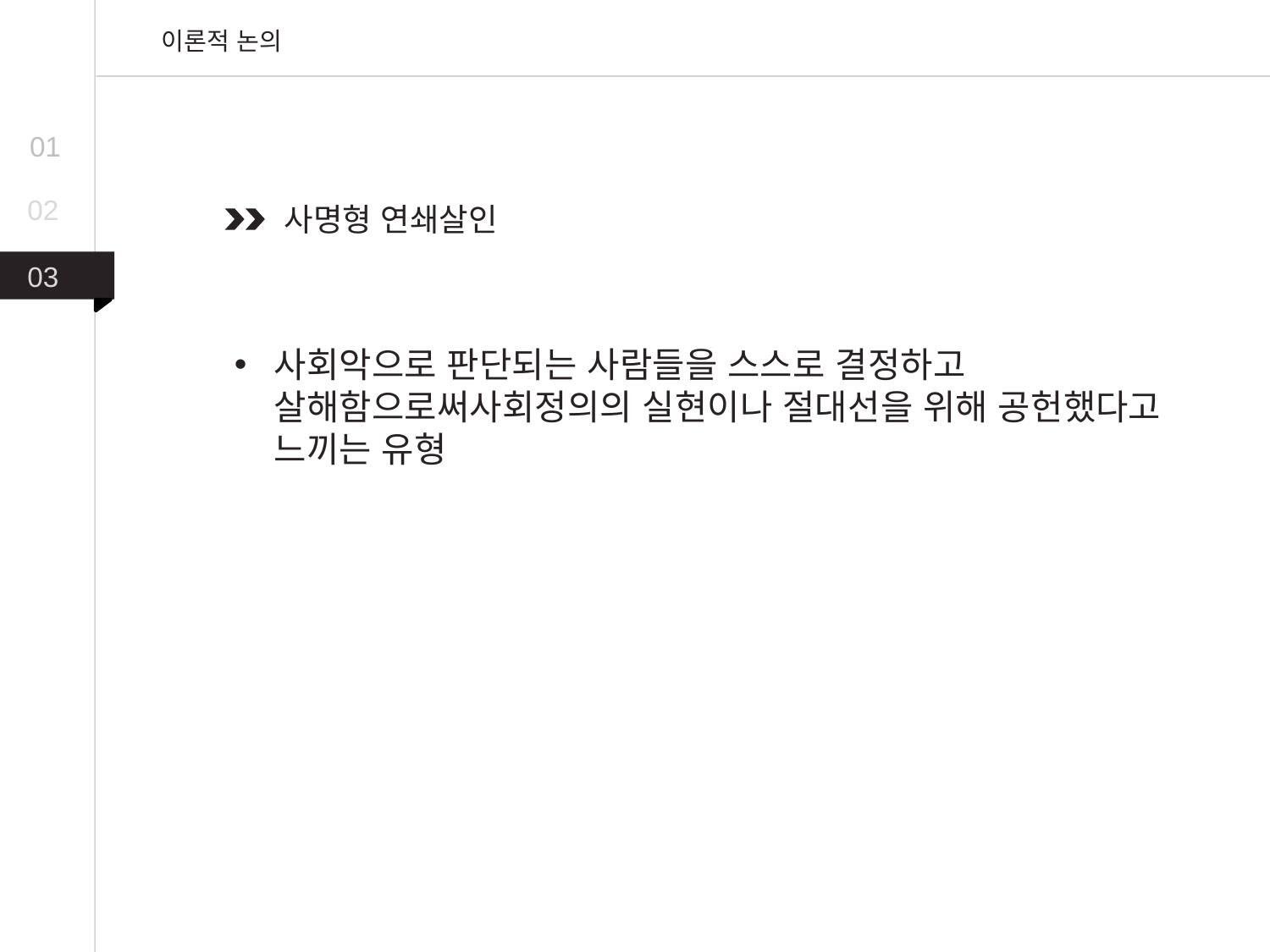

이론적 논의
01
02
사명형 연쇄살인

03

사회악으로 판단되는 사람들을 스스로 결정하고 살해함으로써사회정의의 실현이나 절대선을 위해 공헌했다고 느끼는 유형